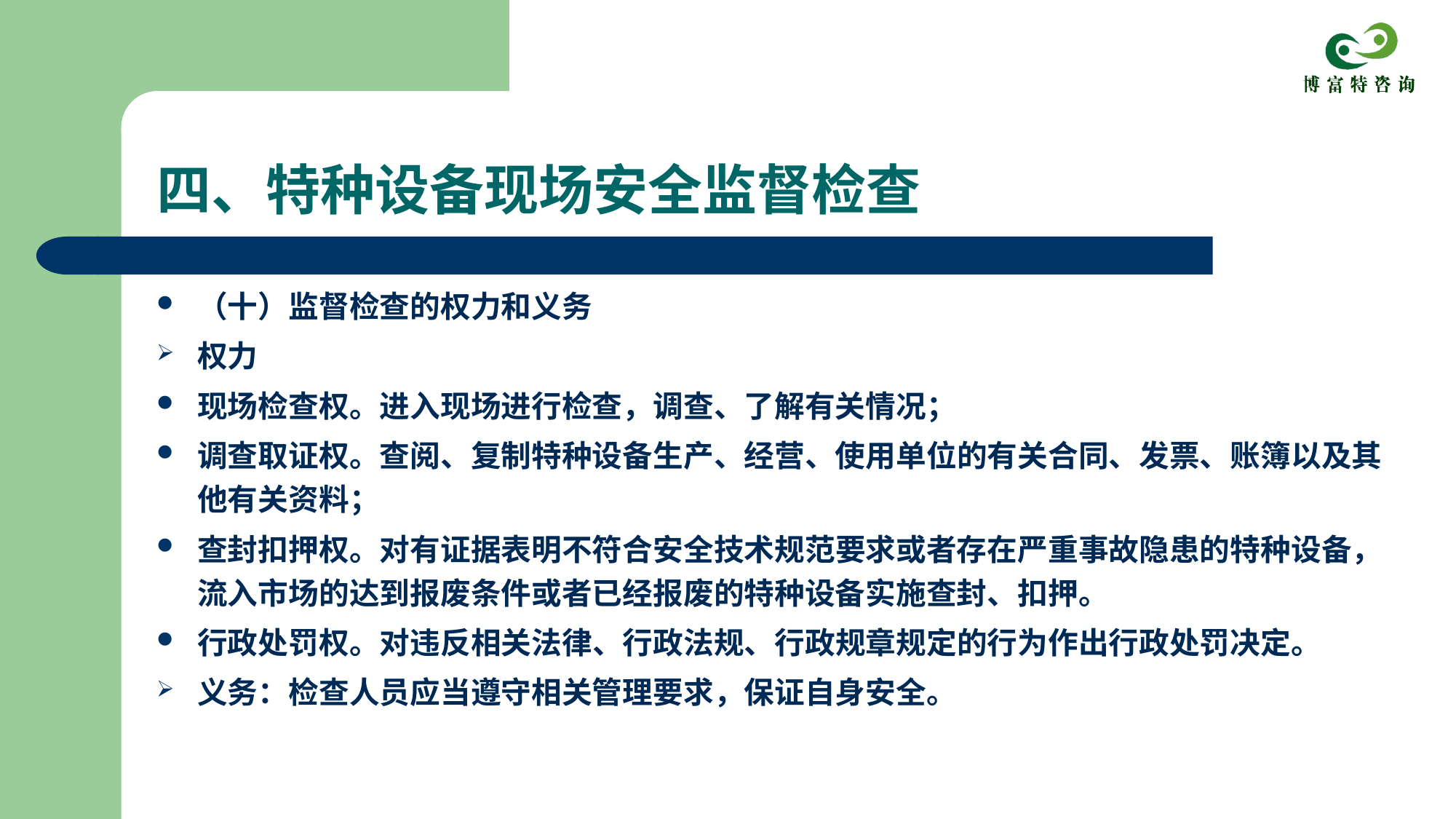

# 四、特种设备现场安全监督检查
（十）监督检查的权力和义务
权力
现场检查权。进入现场进行检查，调查、了解有关情况；
调查取证权。查阅、复制特种设备生产、经营、使用单位的有关合同、发票、账簿以及其他有关资料；
查封扣押权。对有证据表明不符合安全技术规范要求或者存在严重事故隐患的特种设备，流入市场的达到报废条件或者已经报废的特种设备实施查封、扣押。
行政处罚权。对违反相关法律、行政法规、行政规章规定的行为作出行政处罚决定。
义务：检查人员应当遵守相关管理要求，保证自身安全。